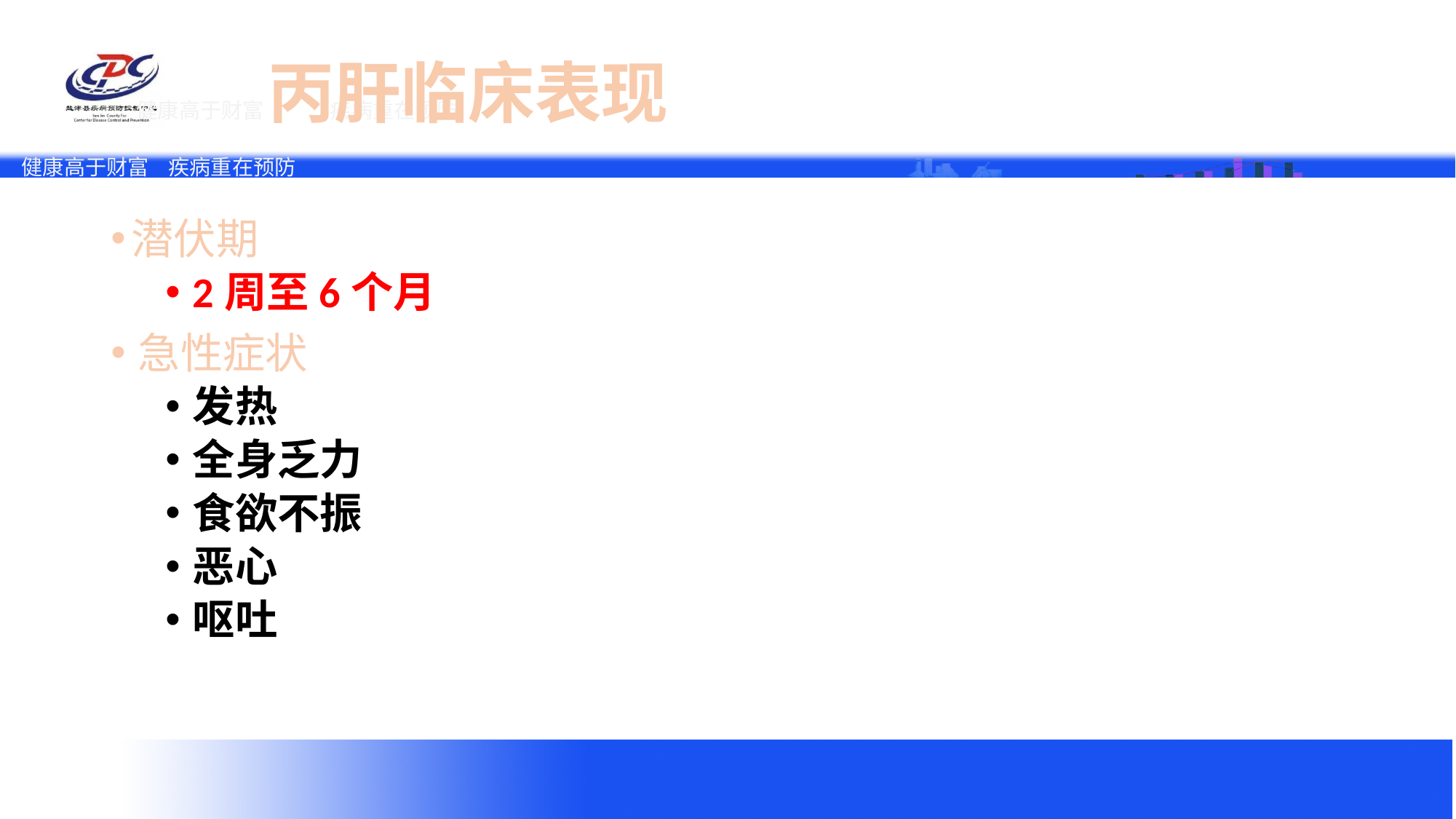

# 丙肝临床表现
潜伏期
2周至6个月
急性症状
发热
全身乏力
食欲不振
恶心
呕吐